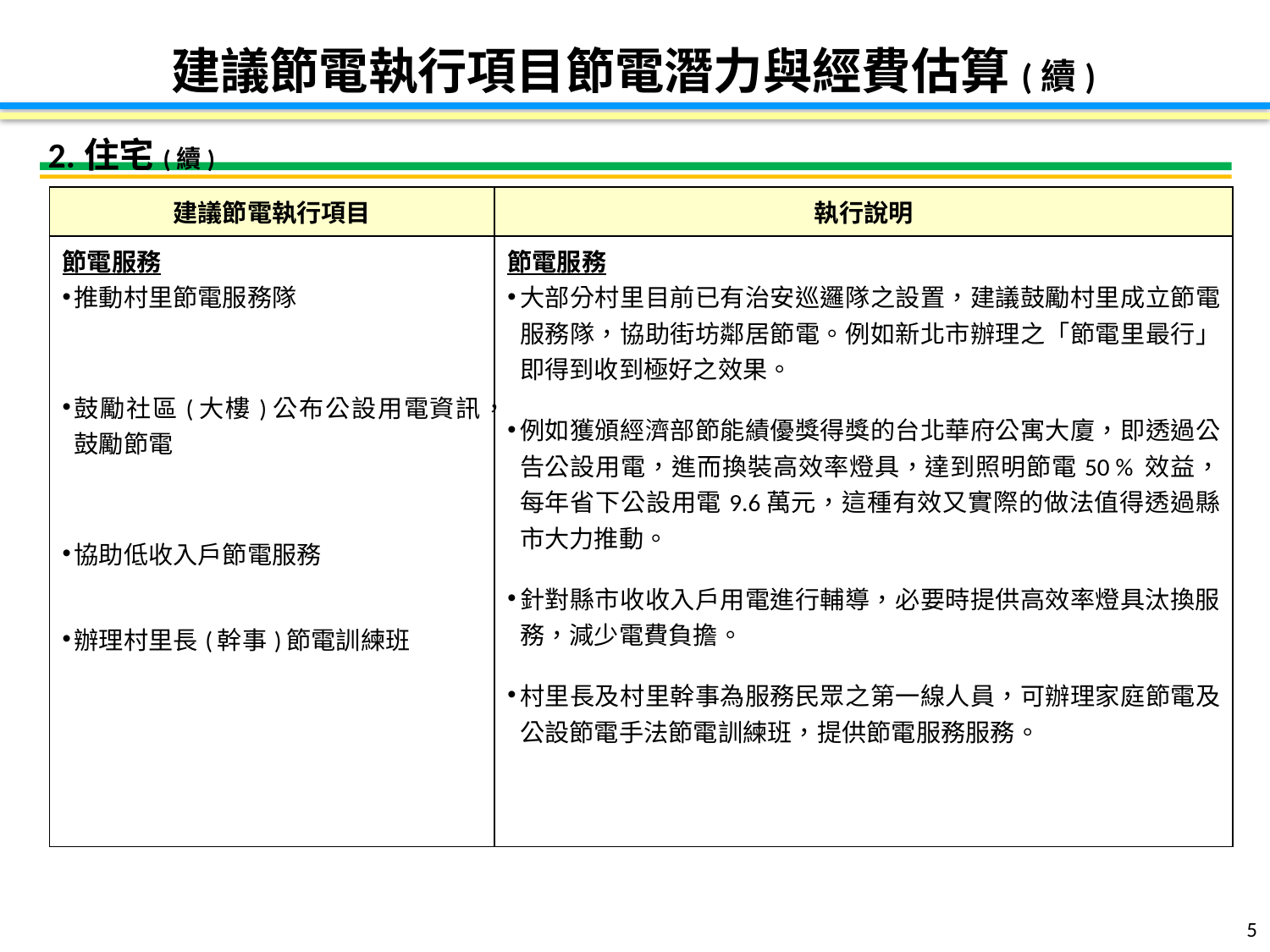

建議節電執行項目節電潛力與經費估算(續)
2.住宅(續)
| 建議節電執行項目 | 執行說明 |
| --- | --- |
| 節電服務 推動村里節電服務隊 鼓勵社區(大樓)公布公設用電資訊，鼓勵節電 協助低收入戶節電服務 辦理村里長(幹事)節電訓練班 | 節電服務 大部分村里目前已有治安巡邏隊之設置，建議鼓勵村里成立節電服務隊，協助街坊鄰居節電。例如新北市辦理之「節電里最行」即得到收到極好之效果。 例如獲頒經濟部節能績優獎得獎的台北華府公寓大廈，即透過公告公設用電，進而換裝高效率燈具，達到照明節電50 % 效益，每年省下公設用電9.6萬元，這種有效又實際的做法值得透過縣市大力推動。 針對縣市收收入戶用電進行輔導，必要時提供高效率燈具汰換服務，減少電費負擔。 村里長及村里幹事為服務民眾之第一線人員，可辦理家庭節電及公設節電手法節電訓練班，提供節電服務服務。 |
5